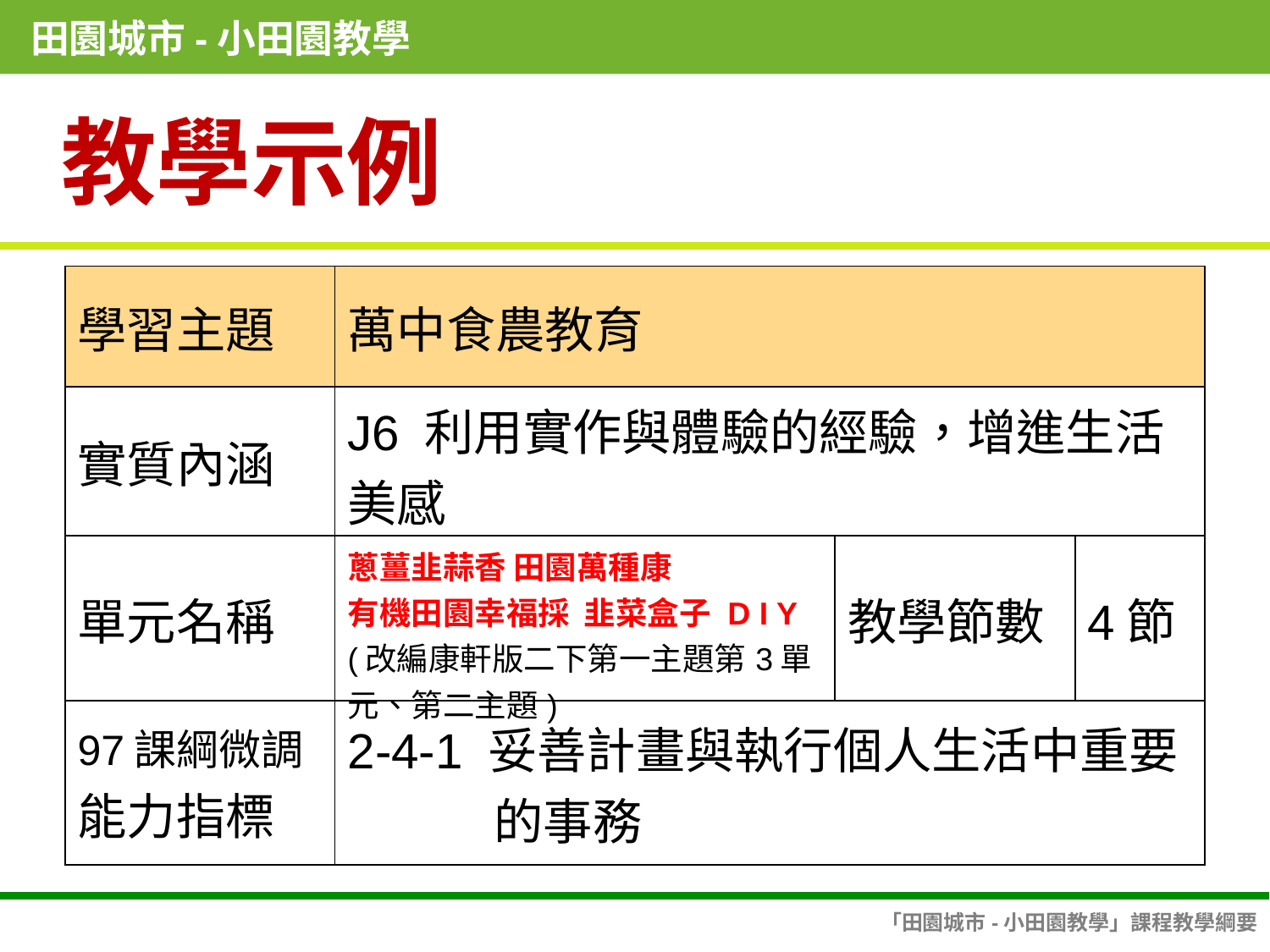

田園城市-小田園教學
教學示例
| 學習主題 | 萬中食農教育 |  |  |
| --- | --- | --- | --- |
| 實質內涵 | J6 利用實作與體驗的經驗，增進生活美感 |  |  |
| 單元名稱 | 蔥薑韭蒜香 田園萬種康 有機田園幸福採 韭菜盒子 D I Y (改編康軒版二下第一主題第3單元、第二主題) | 教學節數 | 4節 |
| 97課綱微調 能力指標 | 2-4-1 妥善計畫與執行個人生活中重要 的事務 |  |  |
「田園城市-小田園教學」課程教學綱要